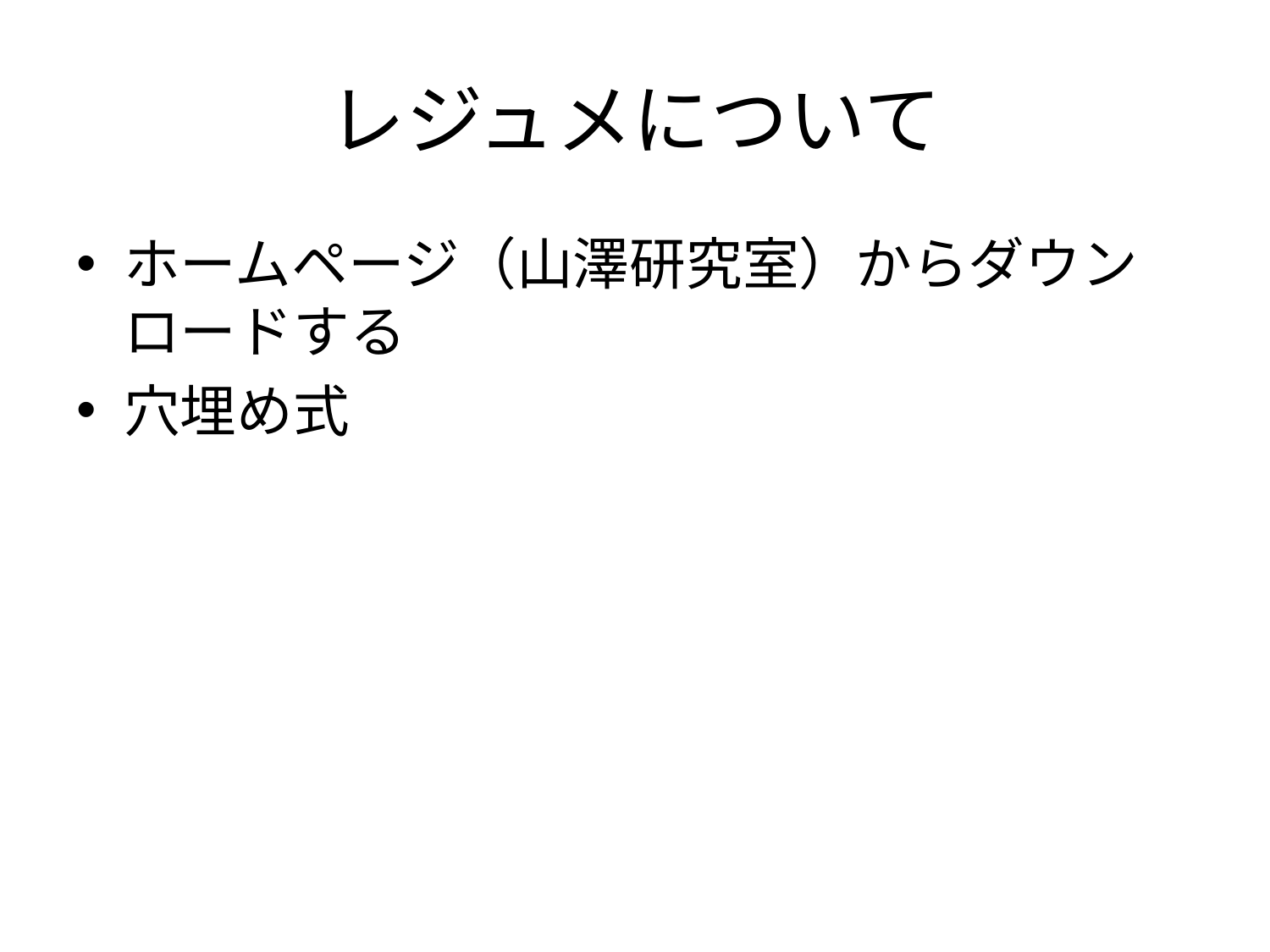

# レジュメについて
ホームページ（山澤研究室）からダウンロードする
穴埋め式